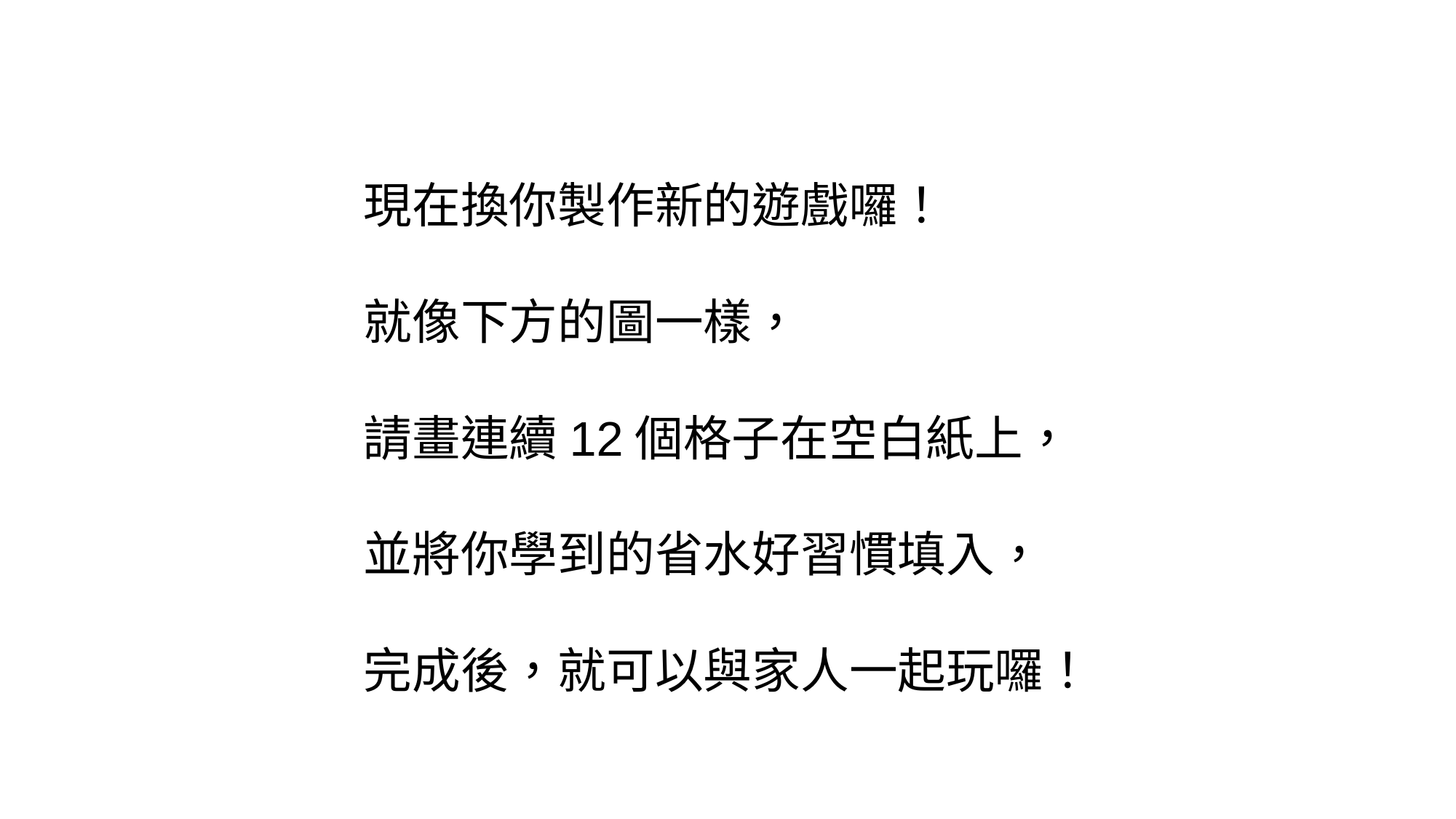

現在換你製作新的遊戲囉！
就像下方的圖一󠇡樣，
請畫連續12個格子󠇡在空󠇡白紙上，
並將你學到的省水好習慣填入，
完成後，就可以與家人一󠇢起玩囉！